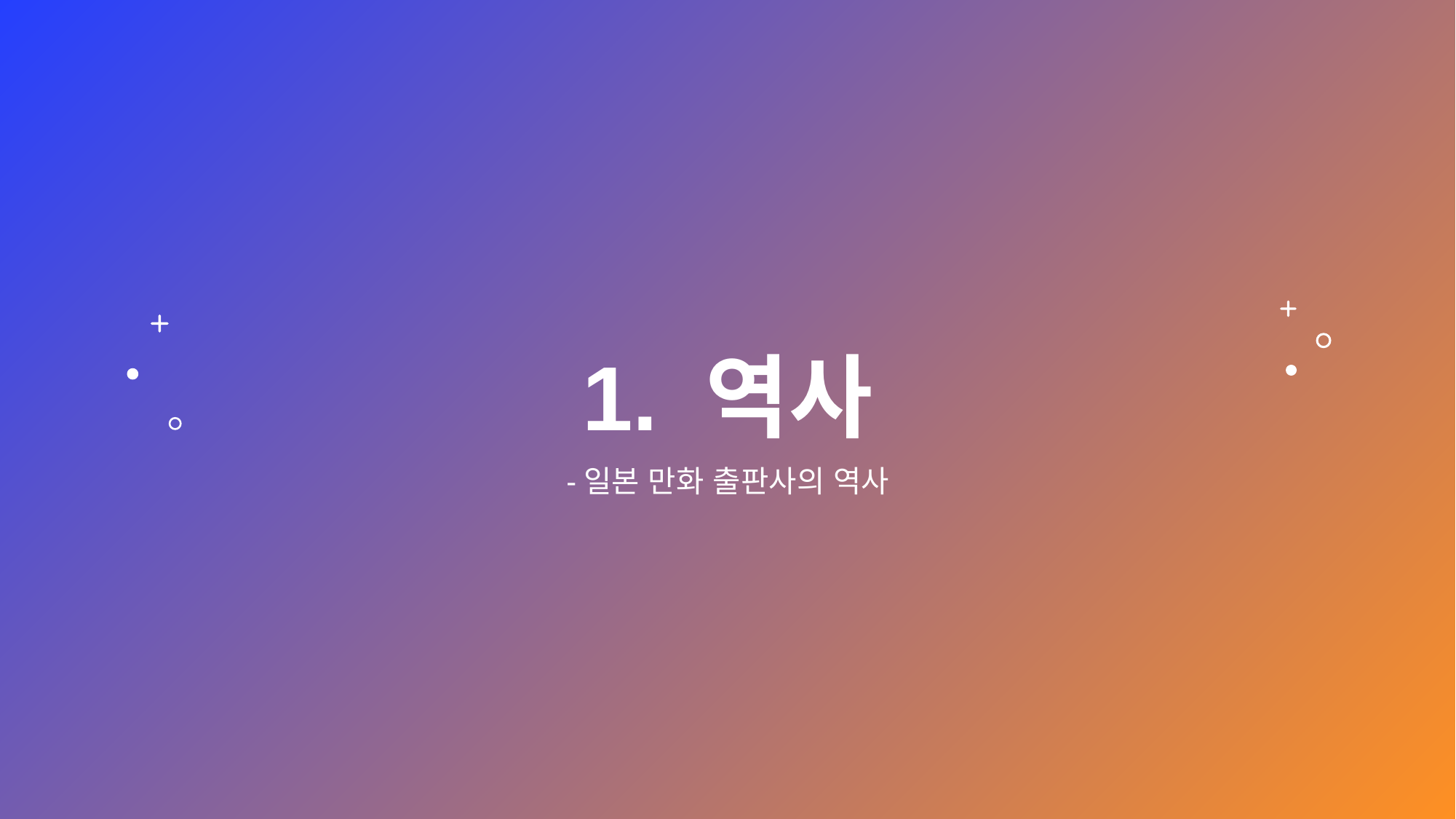

# 1. 역사
-일본 만화 출판사의 역사